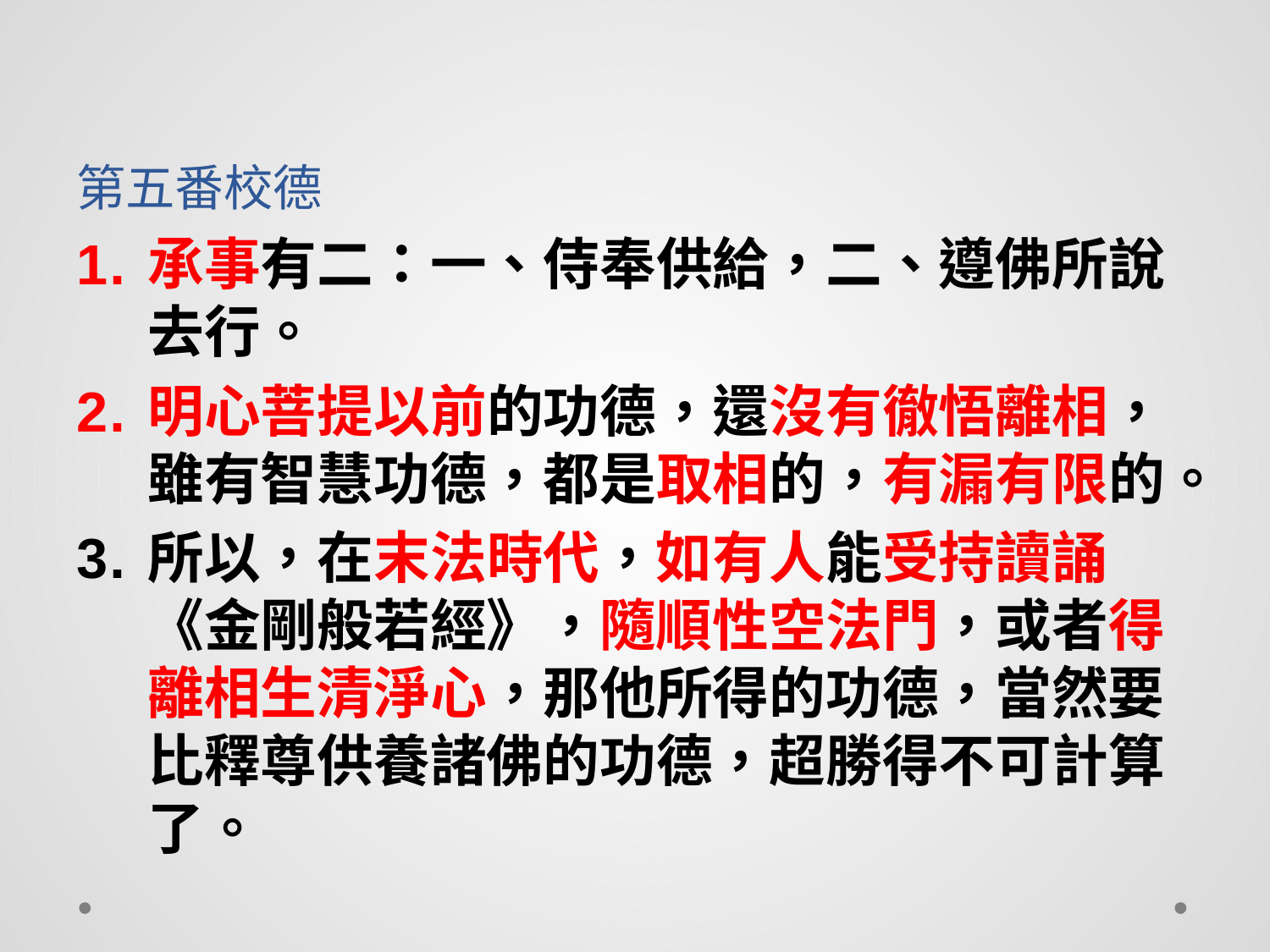

# 第五番校德
承事有二：一、侍奉供給，二、遵佛所說去行。
明心菩提以前的功德，還沒有徹悟離相，雖有智慧功德，都是取相的，有漏有限的。
所以，在末法時代，如有人能受持讀誦《金剛般若經》，隨順性空法門，或者得離相生清淨心，那他所得的功德，當然要比釋尊供養諸佛的功德，超勝得不可計算了。